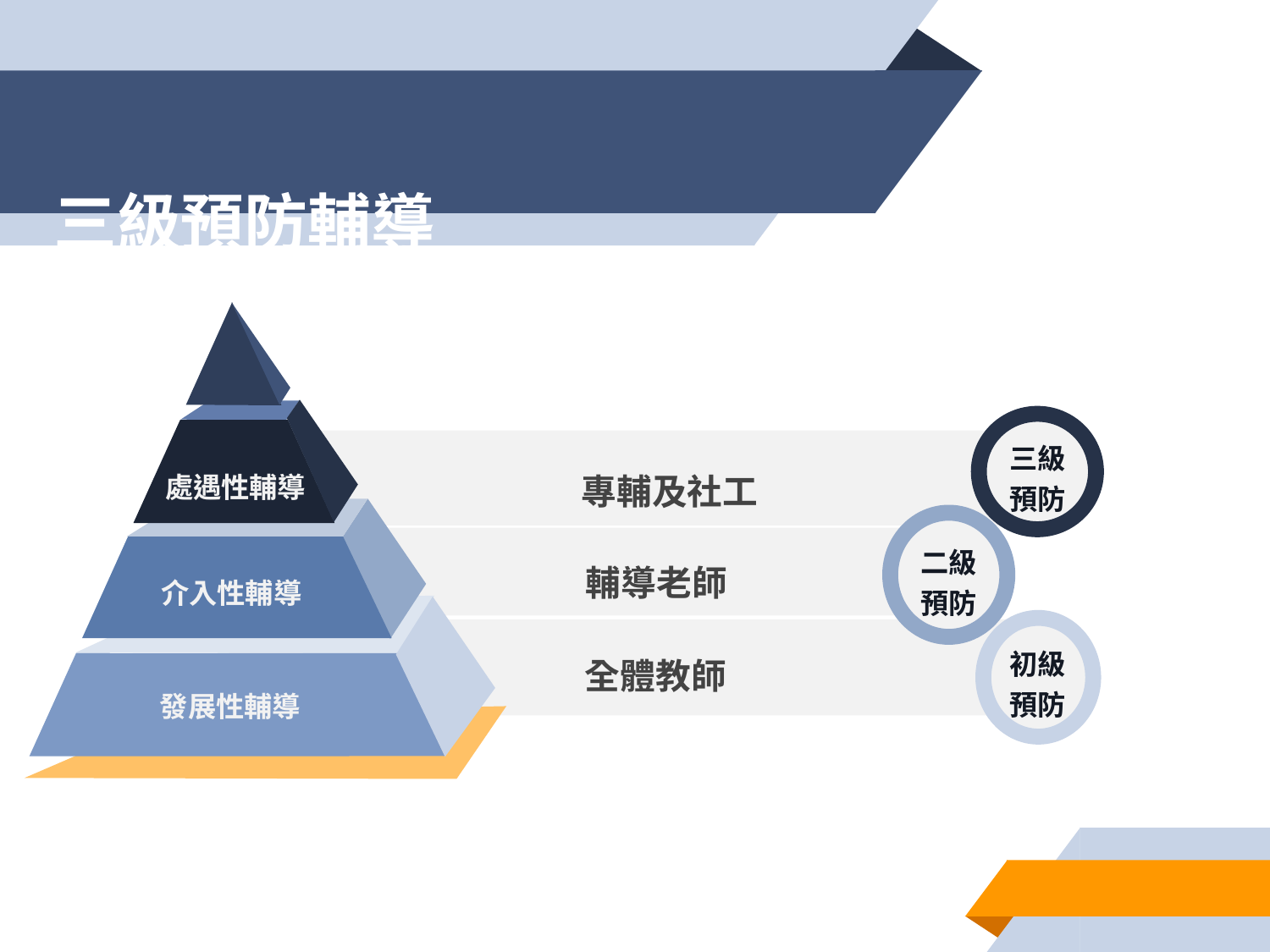

# 三級預防輔導

三級預防
專輔及社工
處遇性輔導

二級
預防
輔導老師
介入性輔導

初級預防
全體教師
發展性輔導
93